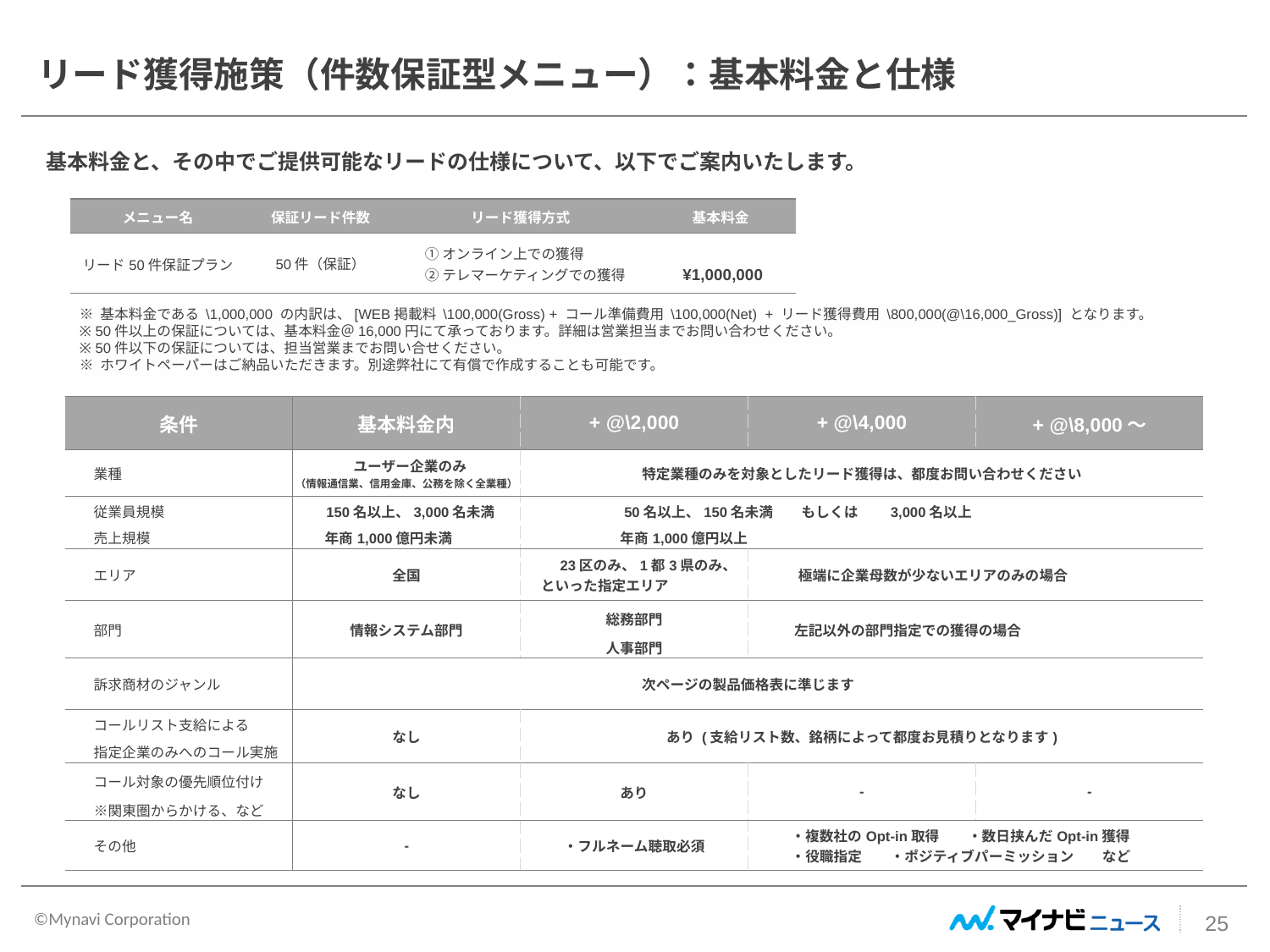

リード獲得施策（件数保証型メニュー）：基本料金と仕様
基本料金と、その中でご提供可能なリードの仕様について、以下でご案内いたします。
| メニュー名 | 保証リード件数 | リード獲得方式 | 基本料金 |
| --- | --- | --- | --- |
| リード50件保証プラン | 50件（保証） | ① オンライン上での獲得 　　② テレマーケティングでの獲得 | ¥1,000,000 |
※ 基本料金である \1,000,000 の内訳は、[WEB掲載料 \100,000(Gross) + コール準備費用 \100,000(Net)  + リード獲得費用 \800,000(@\16,000_Gross)] となります。
※ 50件以上の保証については、基本料金＠16,000円にて承っております。詳細は営業担当までお問い合わせください。
※ 50件以下の保証については、担当営業までお問い合せください。
※ ホワイトペーパーはご納品いただきます。別途弊社にて有償で作成することも可能です。

| 条件 | 基本料金内 | + @\2,000 | + @\4,000 | + @\8,000～ |
| --- | --- | --- | --- | --- |
| 業種 | ユーザー企業のみ （情報通信業、信用金庫、公務を除く全業種） | 特定業種のみを対象としたリード獲得は、都度お問い合わせください |  |  |
| 従業員規模 | 150名以上、3,000名未満 | 50名以上、150名未満　　もしくは　　3,000名以上 |  |  |
| 売上規模 | 年商1,000億円未満 | 年商1,000億円以上 |  |  |
| エリア | 全国 | 23区のみ、1都3県のみ、 といった指定エリア | 極端に企業母数が少ないエリアのみの場合 |  |
| 部門 | 情報システム部門 | 総務部門 | 左記以外の部門指定での獲得の場合 |  |
|  |  | 人事部門 |  |  |
| 訴求商材のジャンル | 次ページの製品価格表に準じます |  |  |  |
| コールリスト支給による | なし | あり (支給リスト数、銘柄によって都度お見積りとなります) |  |  |
| 指定企業のみへのコール実施 |  |  |  |  |
| コール対象の優先順位付け | なし | あり | - | - |
| ※関東圏からかける、など |  |  |  |  |
| その他 | - | ・フルネーム聴取必須 | ・複数社のOpt-in取得　　・数日挟んだOpt-in獲得 　　　・役職指定　　・ポジティブパーミッション　　など |  |
25